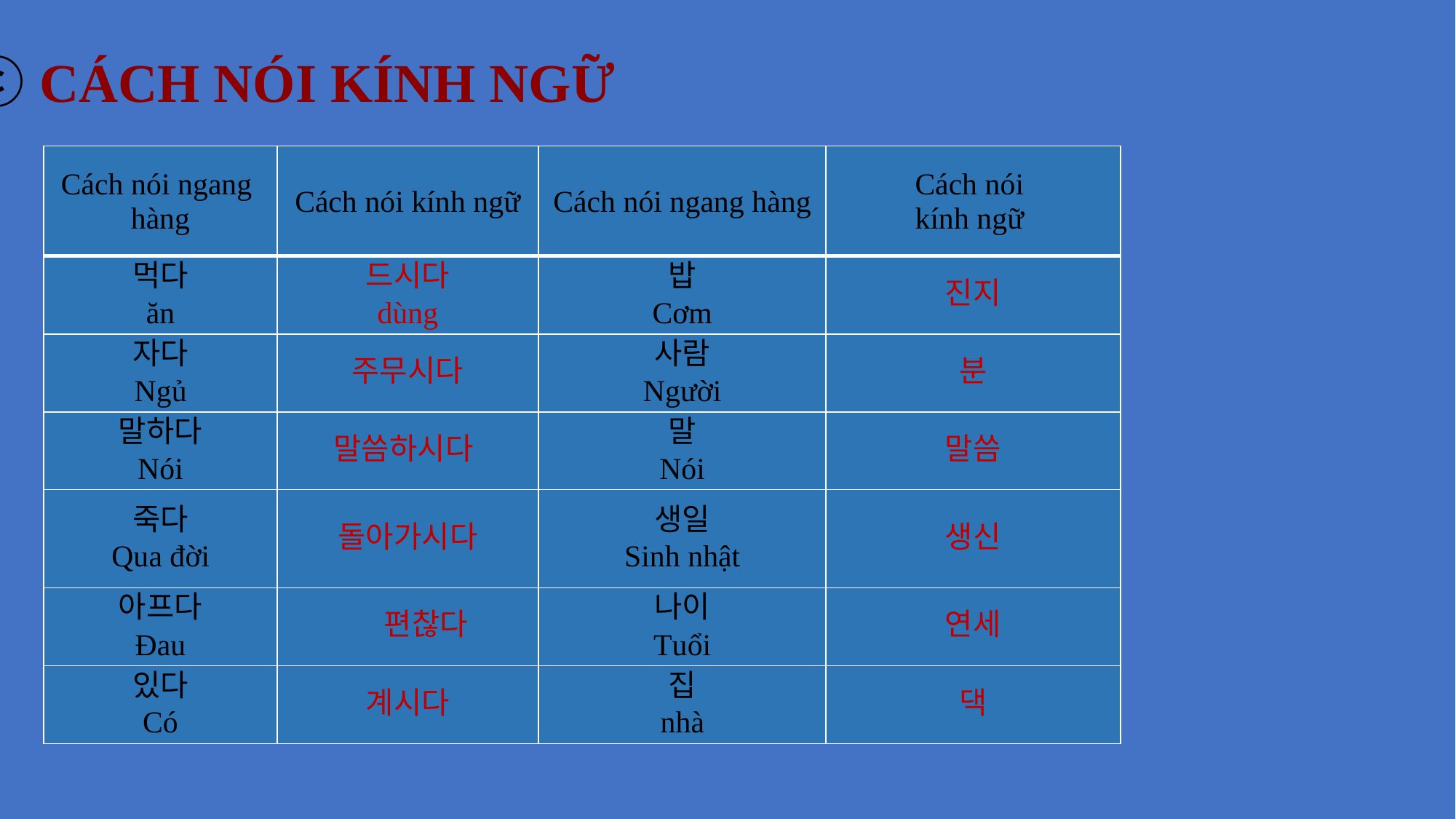

ⓒ CÁCH NÓI KÍNH NGỮ
| Cách nói ngang hàng | Cách nói kính ngữ | Cách nói ngang hàng | Cách nói kính ngữ |
| --- | --- | --- | --- |
| 먹다 ăn | 드시다 dùng | 밥 Cơm | 진지 |
| 자다 Ngủ | 주무시다 | 사람 Người | 분 |
| 말하다 Nói | 말씀하시다 | 말 Nói | 말씀 |
| 죽다 Qua đời | 돌아가시다 | 생일 Sinh nhật | 생신 |
| 아프다 Đau | 편찮다 | 나이 Tuổi | 연세 |
| 있다 Có | 계시다 | 집 nhà | 댁 |